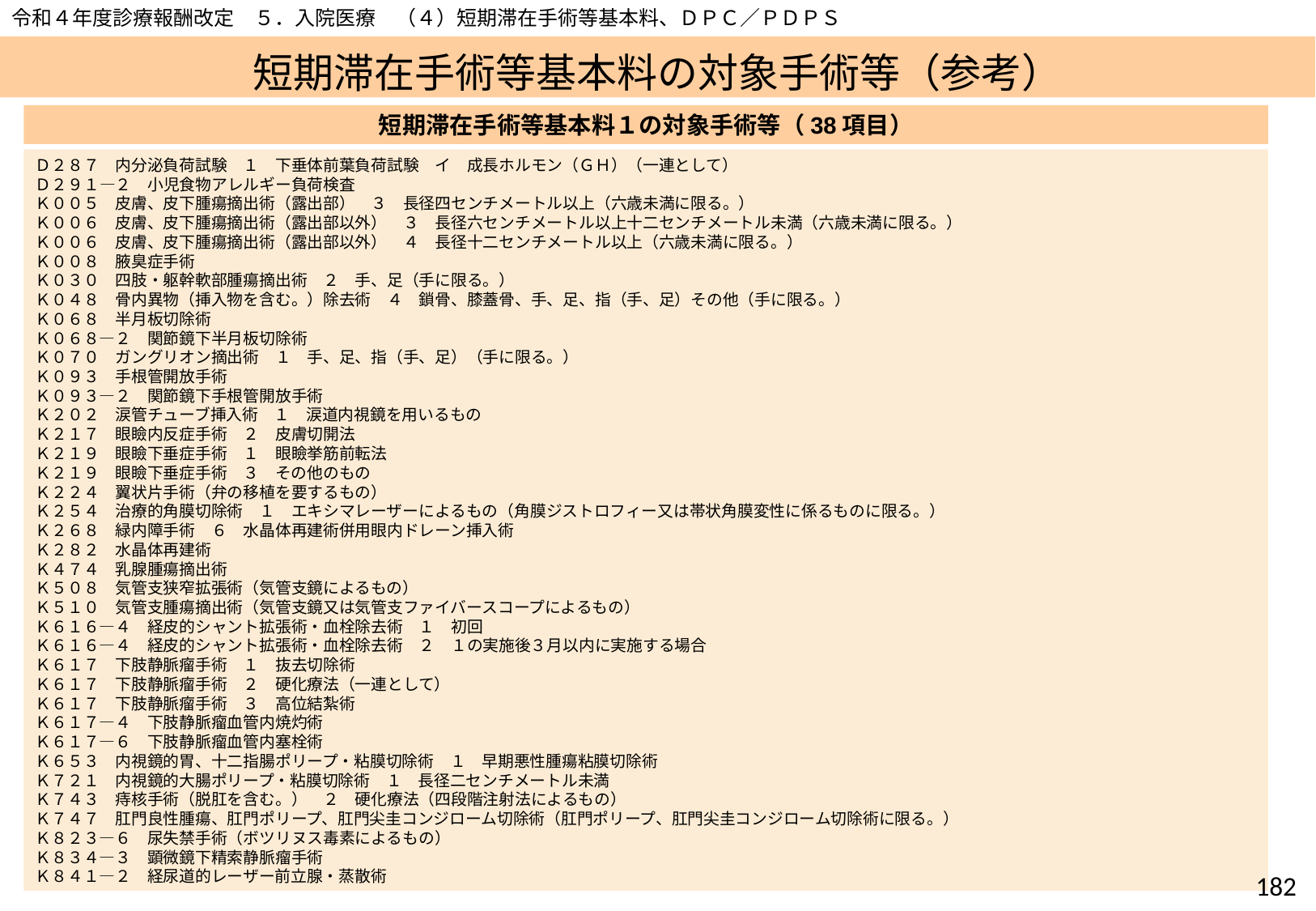

令和４年度診療報酬改定　５．入院医療　（４）短期滞在手術等基本料、ＤＰＣ／ＰＤＰＳ
# 短期滞在手術等基本料の対象手術等（参考）
短期滞在手術等基本料１の対象手術等（38項目）
Ｄ２８７　内分泌負荷試験　１　下垂体前葉負荷試験　イ　成長ホルモン（ＧＨ）（一連として）
Ｄ２９１―２　小児食物アレルギー負荷検査
Ｋ００５　皮膚、皮下腫瘍摘出術（露出部）　３　長径四センチメートル以上（六歳未満に限る。）
Ｋ００６　皮膚、皮下腫瘍摘出術（露出部以外）　３　長径六センチメートル以上十二センチメートル未満（六歳未満に限る。）
Ｋ００６　皮膚、皮下腫瘍摘出術（露出部以外）　４　長径十二センチメートル以上（六歳未満に限る。）
Ｋ００８　腋臭症手術
Ｋ０３０　四肢・躯幹軟部腫瘍摘出術　２　手、足（手に限る。）
Ｋ０４８　骨内異物（挿入物を含む。）除去術　４　鎖骨、膝蓋骨、手、足、指（手、足）その他（手に限る。）
Ｋ０６８　半月板切除術
Ｋ０６８―２　関節鏡下半月板切除術
Ｋ０７０　ガングリオン摘出術　１　手、足、指（手、足）（手に限る。）
Ｋ０９３　手根管開放手術
Ｋ０９３―２　関節鏡下手根管開放手術
Ｋ２０２　涙管チューブ挿入術　１　涙道内視鏡を用いるもの
Ｋ２１７　眼瞼内反症手術　２　皮膚切開法
Ｋ２１９　眼瞼下垂症手術　１　眼瞼挙筋前転法
Ｋ２１９　眼瞼下垂症手術　３　その他のもの
Ｋ２２４　翼状片手術（弁の移植を要するもの）
Ｋ２５４　治療的角膜切除術　１　エキシマレーザーによるもの（角膜ジストロフィー又は帯状角膜変性に係るものに限る。）
Ｋ２６８　緑内障手術　６　水晶体再建術併用眼内ドレーン挿入術
Ｋ２８２　水晶体再建術
Ｋ４７４　乳腺腫瘍摘出術
Ｋ５０８　気管支狭窄拡張術（気管支鏡によるもの）
Ｋ５１０　気管支腫瘍摘出術（気管支鏡又は気管支ファイバースコープによるもの）
Ｋ６１６―４　経皮的シャント拡張術・血栓除去術　１　初回
Ｋ６１６―４　経皮的シャント拡張術・血栓除去術　２　１の実施後３月以内に実施する場合
Ｋ６１７　下肢静脈瘤手術　１　抜去切除術
Ｋ６１７　下肢静脈瘤手術　２　硬化療法（一連として）
Ｋ６１７　下肢静脈瘤手術　３　高位結紮術
Ｋ６１７―４　下肢静脈瘤血管内焼灼術
Ｋ６１７―６　下肢静脈瘤血管内塞栓術
Ｋ６５３　内視鏡的胃、十二指腸ポリープ・粘膜切除術　１　早期悪性腫瘍粘膜切除術
Ｋ７２１　内視鏡的大腸ポリープ・粘膜切除術　１　長径二センチメートル未満
Ｋ７４３　痔核手術（脱肛を含む。）　２　硬化療法（四段階注射法によるもの）
Ｋ７４７　肛門良性腫瘍、肛門ポリープ、肛門尖圭コンジローム切除術（肛門ポリープ、肛門尖圭コンジローム切除術に限る。）
Ｋ８２３―６　尿失禁手術（ボツリヌス毒素によるもの）
Ｋ８３４―３　顕微鏡下精索静脈瘤手術
Ｋ８４１―２　経尿道的レーザー前立腺・蒸散術

182